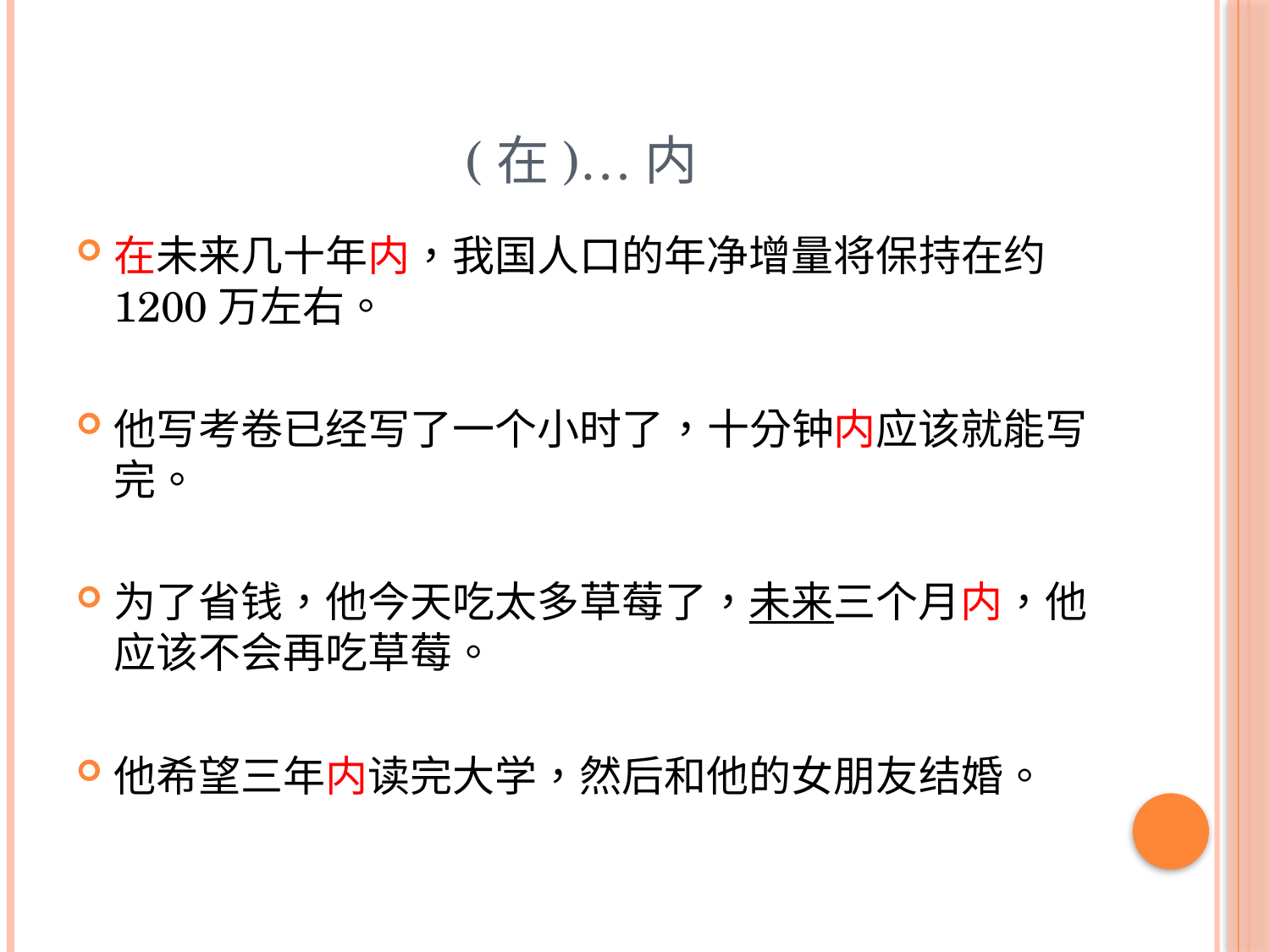

# (在)…内
在未来几十年内，我国人口的年净增量将保持在约1200万左右。

他写考卷已经写了一个小时了，十分钟内应该就能写完。

为了省钱，他今天吃太多草莓了，未来三个月内，他应该不会再吃草莓。

他希望三年内读完大学，然后和他的女朋友结婚。